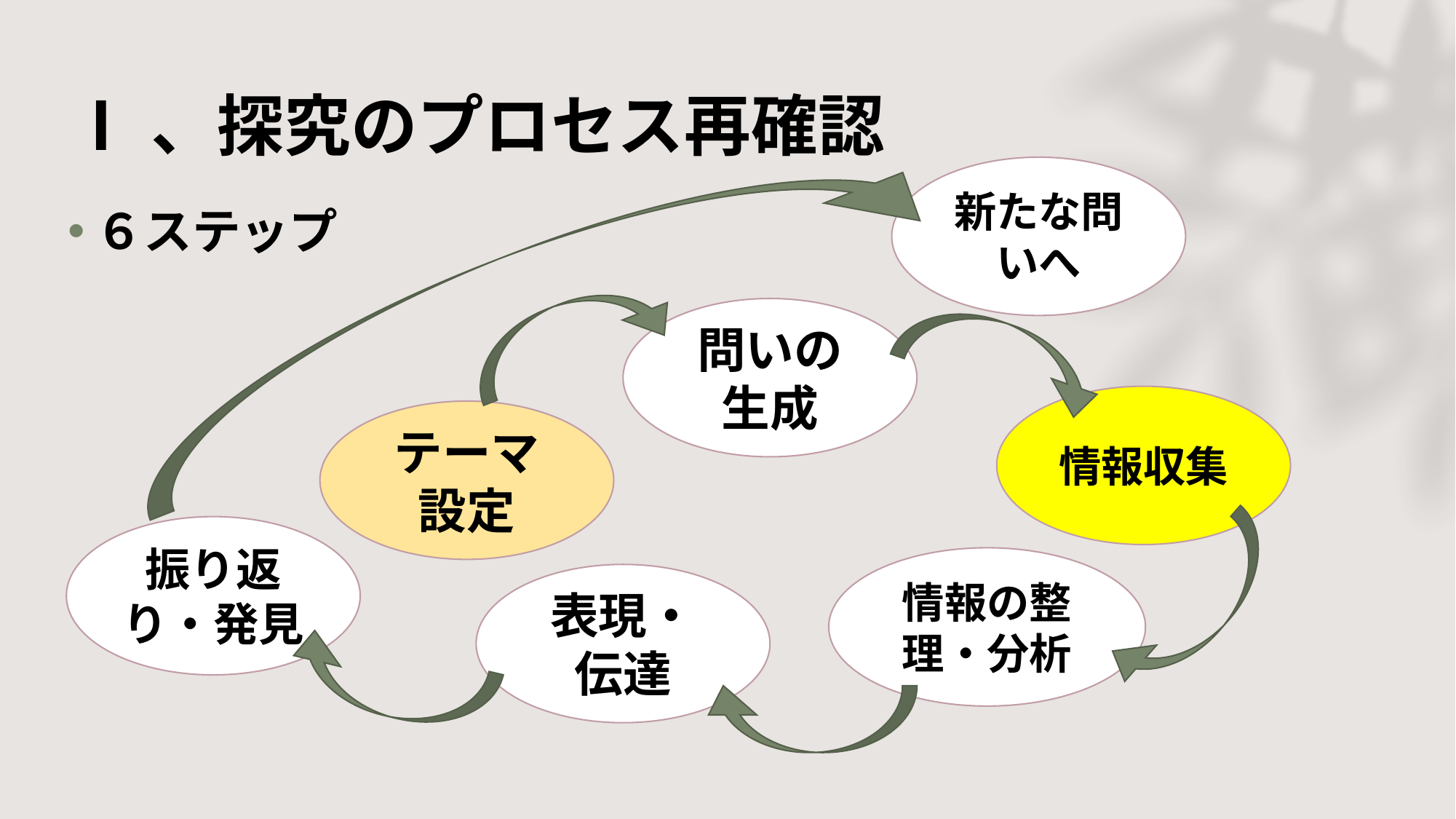

# Ⅰ、探究のプロセス再確認
新たな問いへ
６ステップ

問いの生成

情報収集
テーマ設定
振り返り・発見
情報の整理・分析
表現・伝達